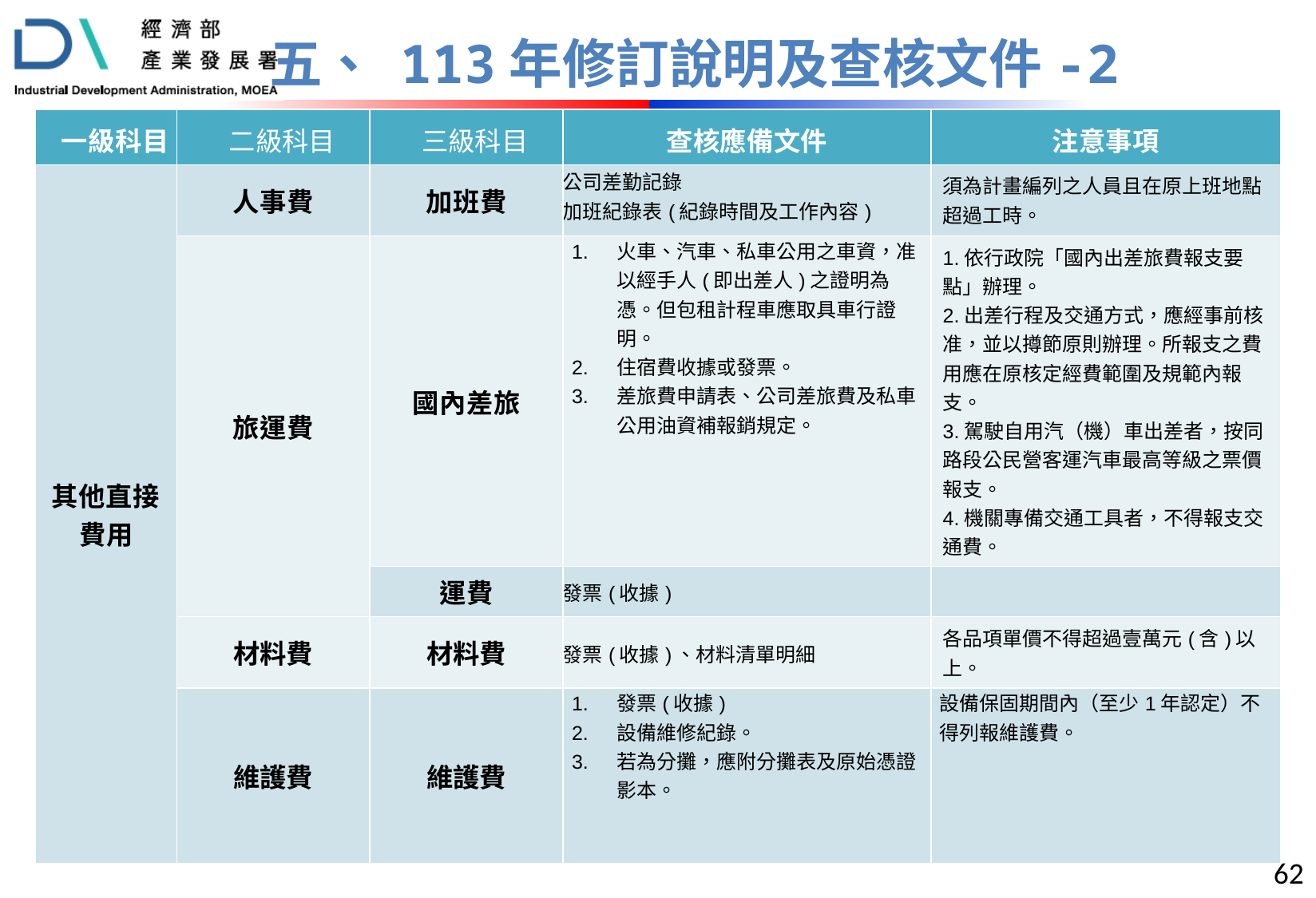

# 五、 113年修訂說明及查核文件-2
| 一級科目 | 二級科目 | 三級科目 | 查核應備文件 | 注意事項 |
| --- | --- | --- | --- | --- |
| 其他直接費用 | 人事費 | 加班費 | 公司差勤記錄 加班紀錄表(紀錄時間及工作內容) | 須為計畫編列之人員且在原上班地點超過工時。 |
|  | 旅運費 | 國內差旅 | 火車、汽車、私車公用之車資，准以經手人(即出差人)之證明為憑。但包租計程車應取具車行證明。 住宿費收據或發票。 差旅費申請表、公司差旅費及私車公用油資補報銷規定。 | 1.依行政院「國內出差旅費報支要點」辦理。 2.出差行程及交通方式，應經事前核准，並以撙節原則辦理。所報支之費用應在原核定經費範圍及規範內報支。 3.駕駛自用汽（機）車出差者，按同路段公民營客運汽車最高等級之票價報支。 4.機關專備交通工具者，不得報支交通費。 |
|  |  | 運費 | 發票(收據) |  |
|  | 材料費 | 材料費 | 發票(收據)、材料清單明細 | 各品項單價不得超過壹萬元(含)以上。 |
|  | 維護費 | 維護費 | 發票(收據) 設備維修紀錄。 若為分攤，應附分攤表及原始憑證影本。 | 設備保固期間內（至少1年認定）不得列報維護費。 |